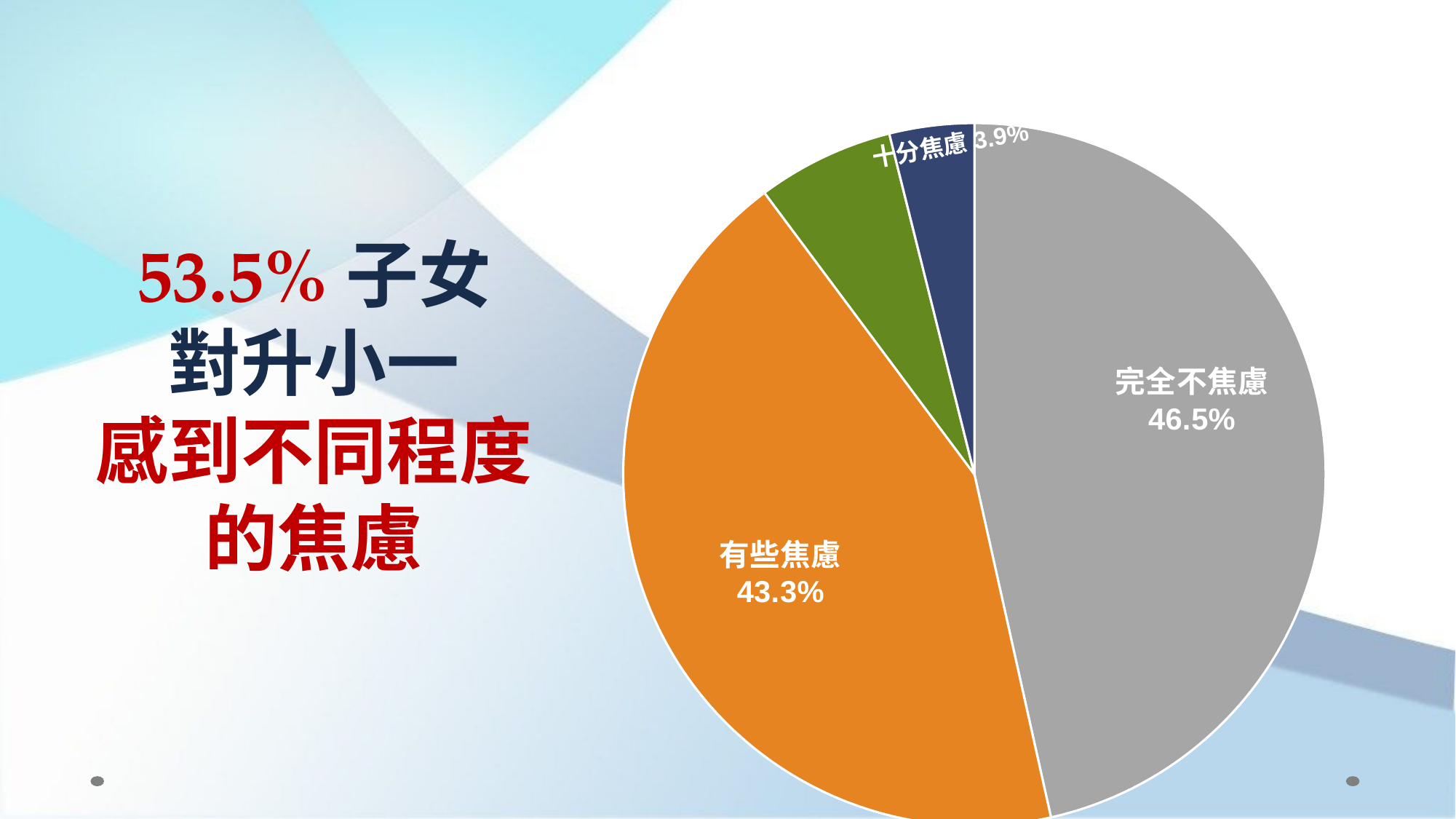

### Chart

| Category | 欄2 |
|---|---|
| 完全不焦慮 | 0.465 |
| 有些焦慮 | 0.433 |
| 中等程度焦慮 | 0.063 |
| 十分焦慮 | 0.039 |
# 53.5%子女
對升小一
感到不同程度的焦慮